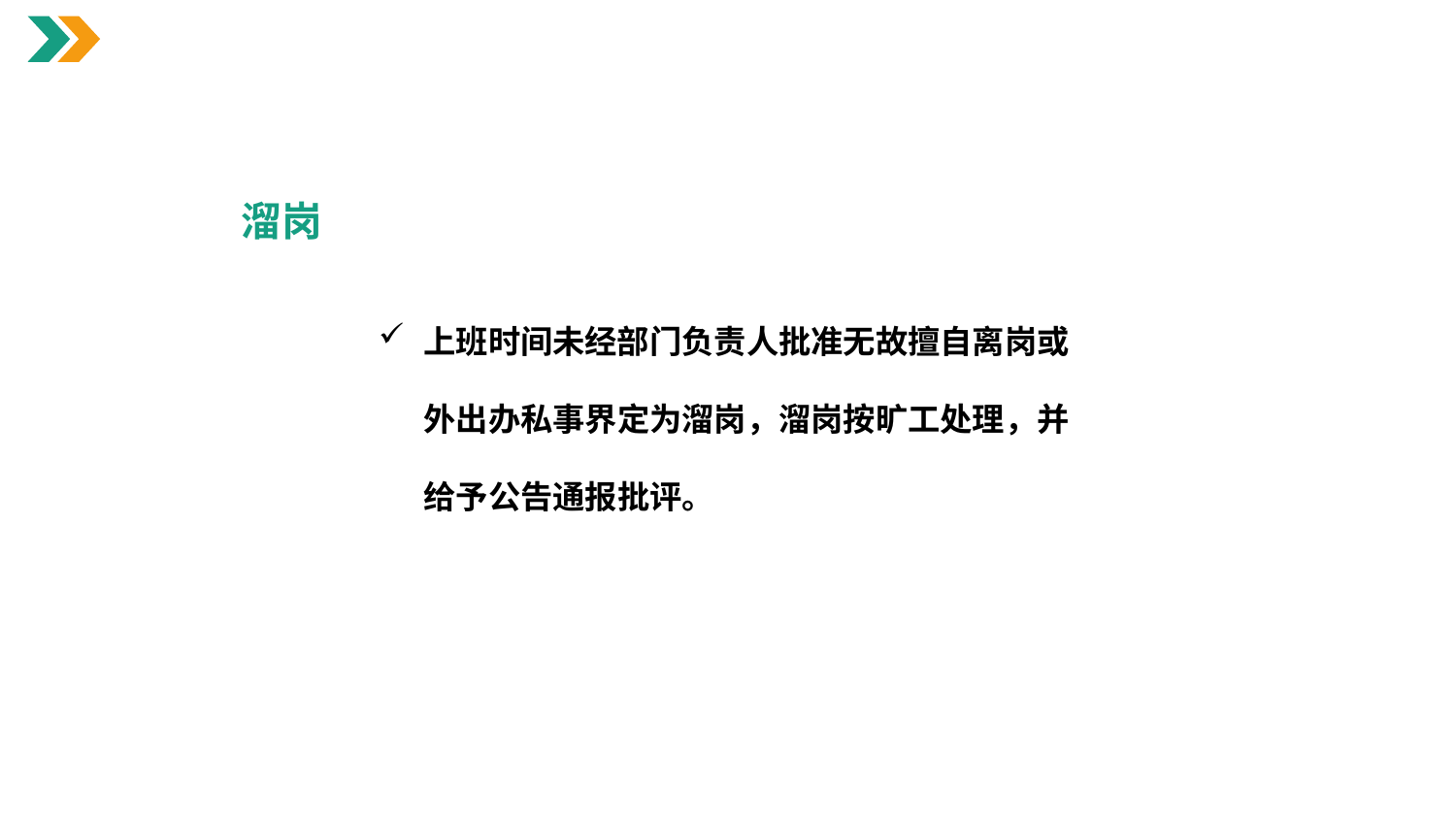

溜岗
上班时间未经部门负责人批准无故擅自离岗或外出办私事界定为溜岗，溜岗按旷工处理，并给予公告通报批评。